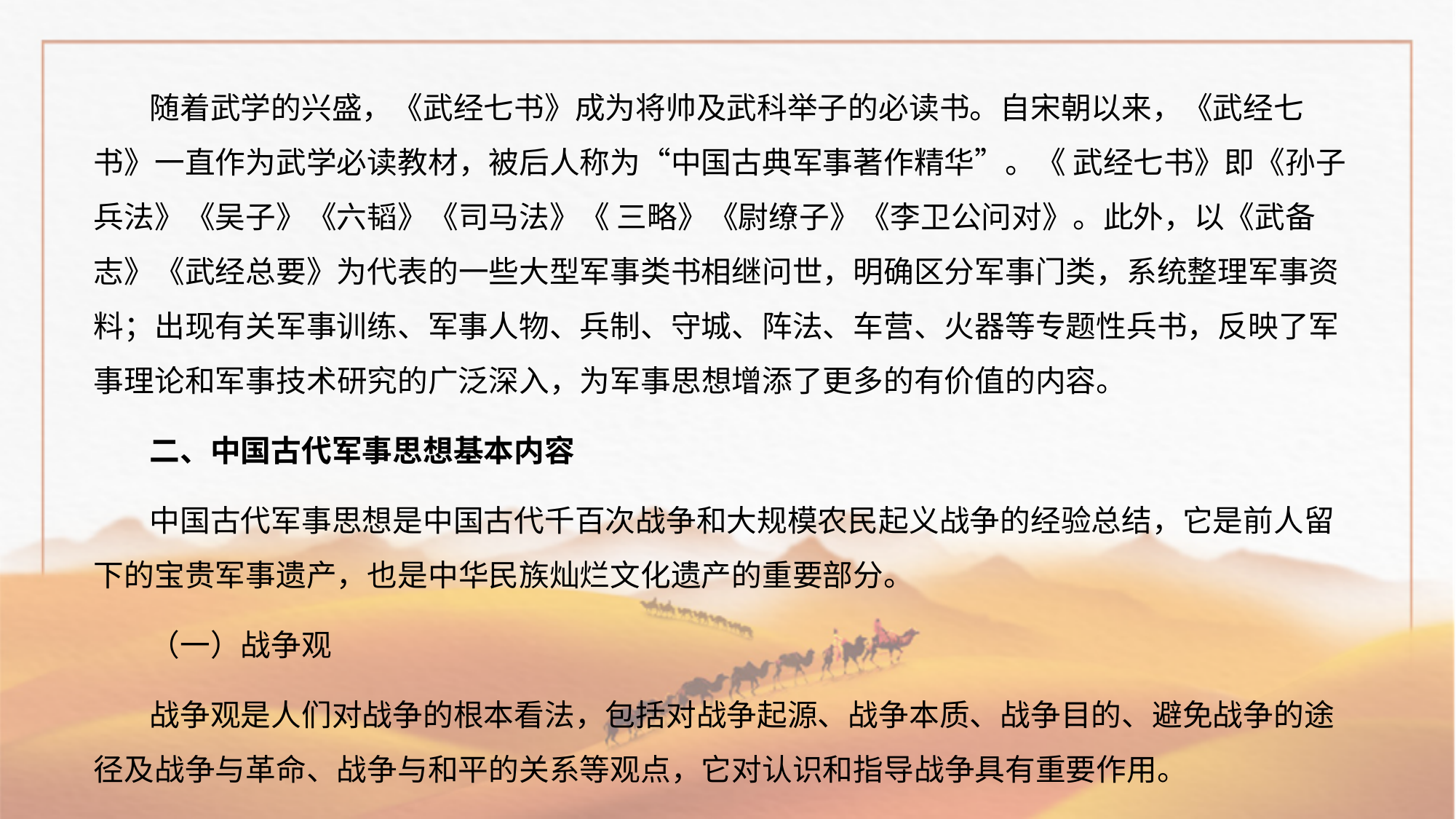

随着武学的兴盛，《武经七书》成为将帅及武科举子的必读书。自宋朝以来，《武经七书》一直作为武学必读教材，被后人称为“中国古典军事著作精华”。《 武经七书》即《孙子兵法》《吴子》《六韬》《司马法》《 三略》《尉缭子》《李卫公问对》。此外，以《武备志》《武经总要》为代表的一些大型军事类书相继问世，明确区分军事门类，系统整理军事资料；出现有关军事训练、军事人物、兵制、守城、阵法、车营、火器等专题性兵书，反映了军事理论和军事技术研究的广泛深入，为军事思想增添了更多的有价值的内容。
       二、中国古代军事思想基本内容
       中国古代军事思想是中国古代千百次战争和大规模农民起义战争的经验总结，它是前人留下的宝贵军事遗产，也是中华民族灿烂文化遗产的重要部分。
       （一）战争观
       战争观是人们对战争的根本看法，包括对战争起源、战争本质、战争目的、避免战争的途径及战争与革命、战争与和平的关系等观点，它对认识和指导战争具有重要作用。